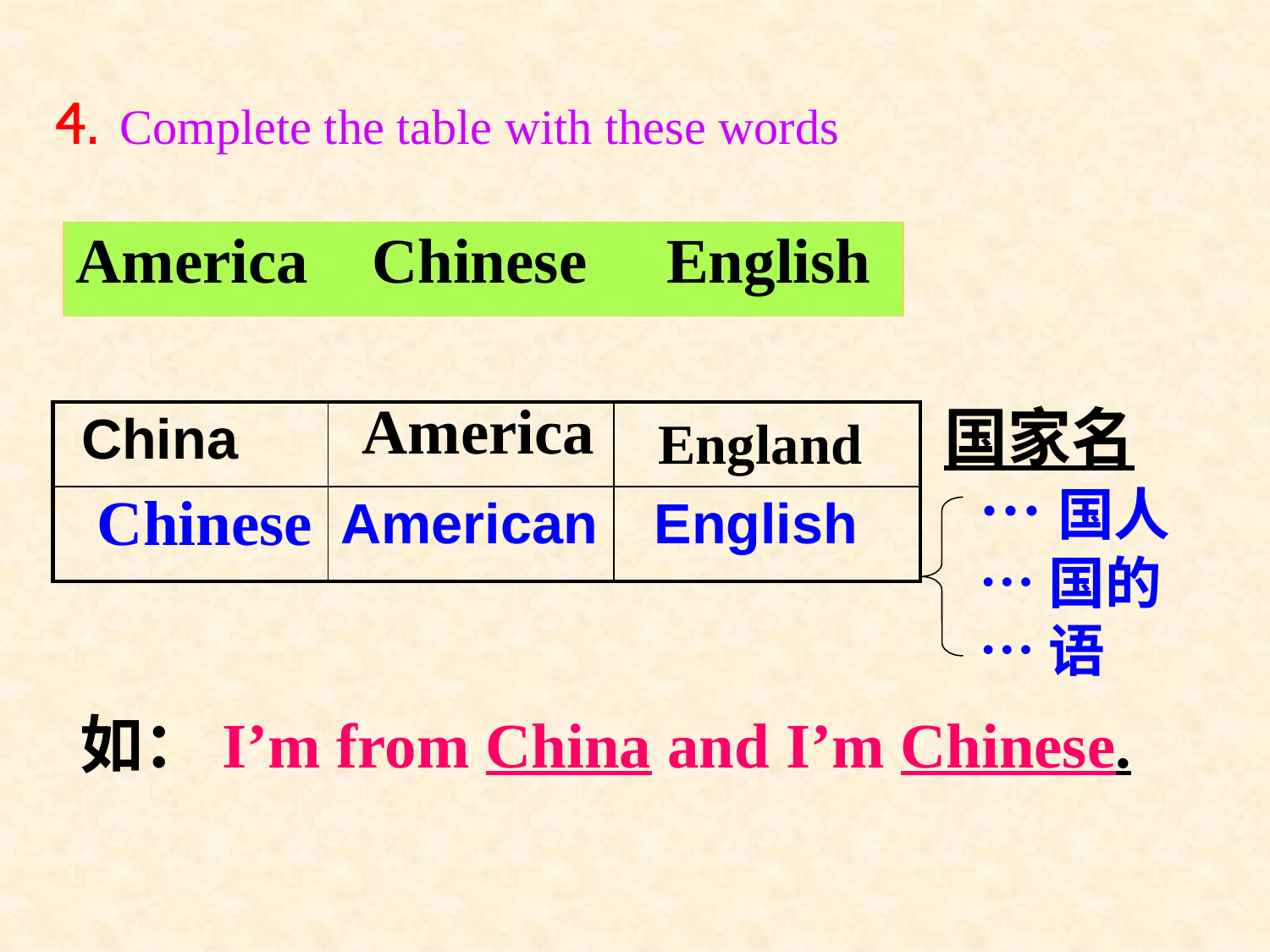

# 4. Complete the table with these words
America    Chinese     English
America
国家名
| China |  |  |
| --- | --- | --- |
|  | American | English |
England
…国人
…国的
…语
Chinese

如：I’m from China and I’m Chinese.